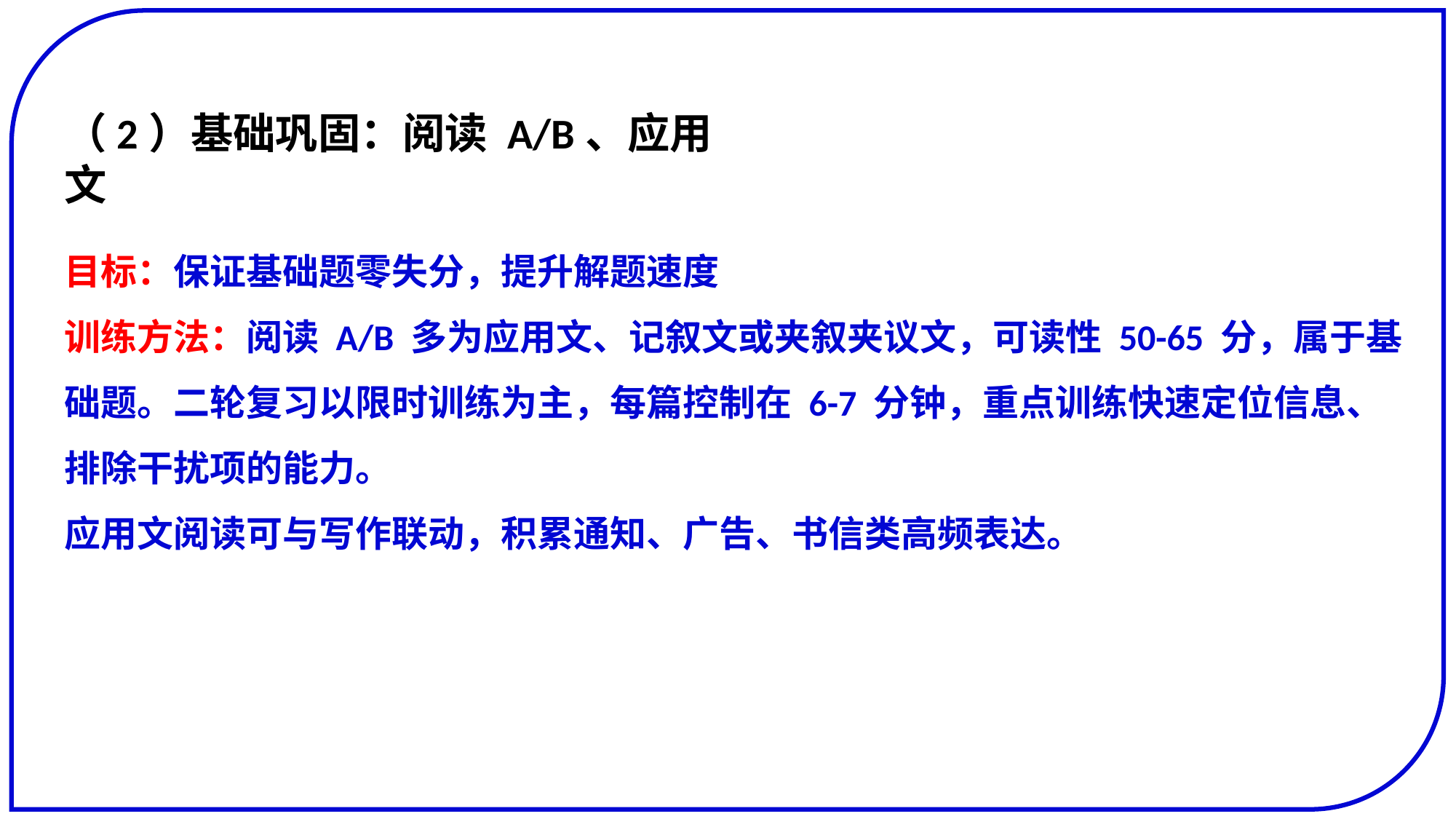

（2）基础巩固：阅读 A/B、应用文
目标：保证基础题零失分，提升解题速度
训练方法：阅读 A/B 多为应用文、记叙文或夹叙夹议文，可读性 50-65 分，属于基础题。二轮复习以限时训练为主，每篇控制在 6-7 分钟，重点训练快速定位信息、排除干扰项的能力。
应用文阅读可与写作联动，积累通知、广告、书信类高频表达。